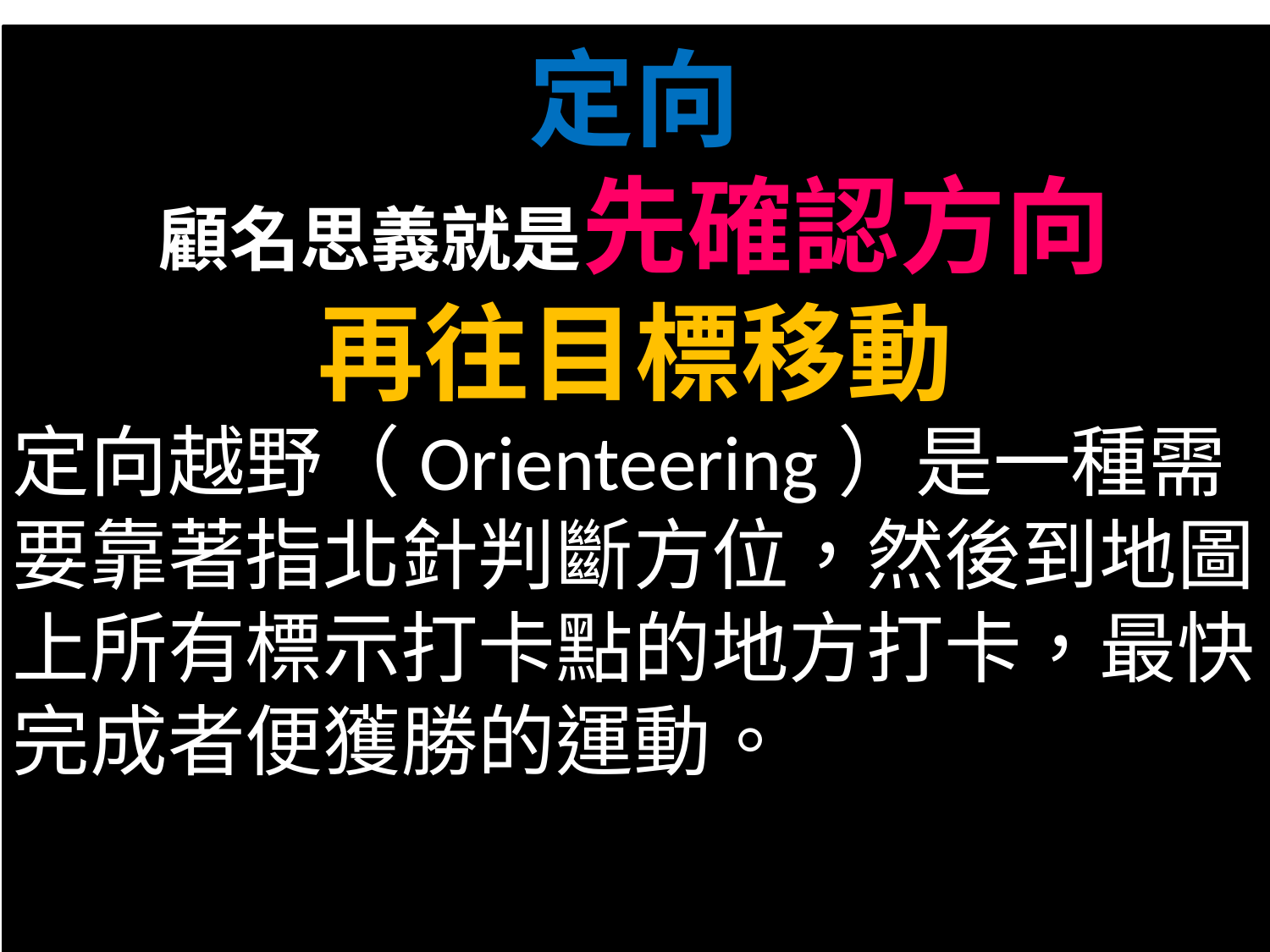

定向
顧名思義就是先確認方向
再往目標移動
定向越野（Orienteering）是一種需要靠著指北針判斷方位，然後到地圖上所有標示打卡點的地方打卡，最快完成者便獲勝的運動。